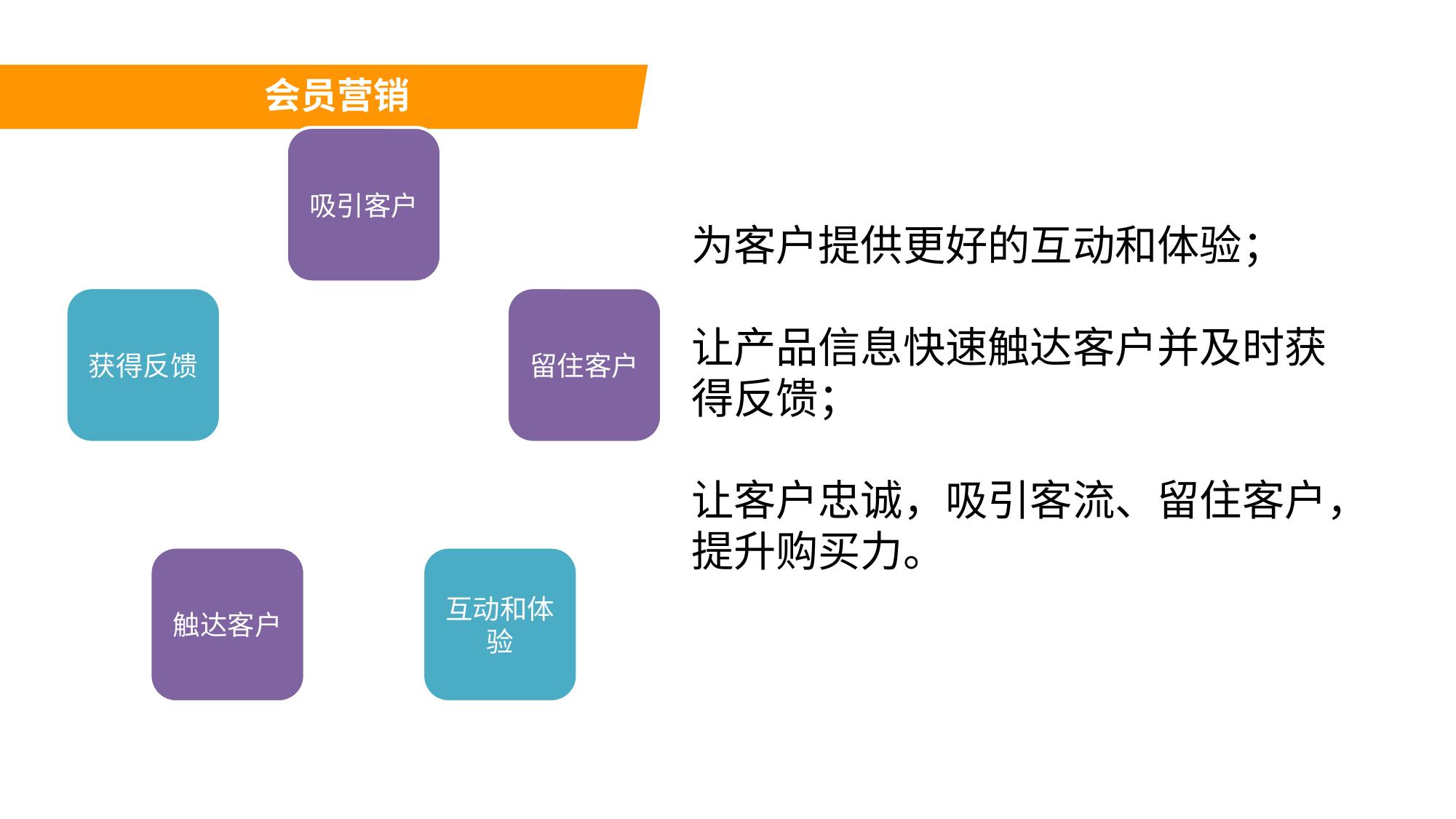

会员营销
吸引客户
留住客户
互动和体验
触达客户
获得反馈
为客户提供更好的互动和体验；

让产品信息快速触达客户并及时获得反馈；

让客户忠诚，吸引客流、留住客户，提升购买力。